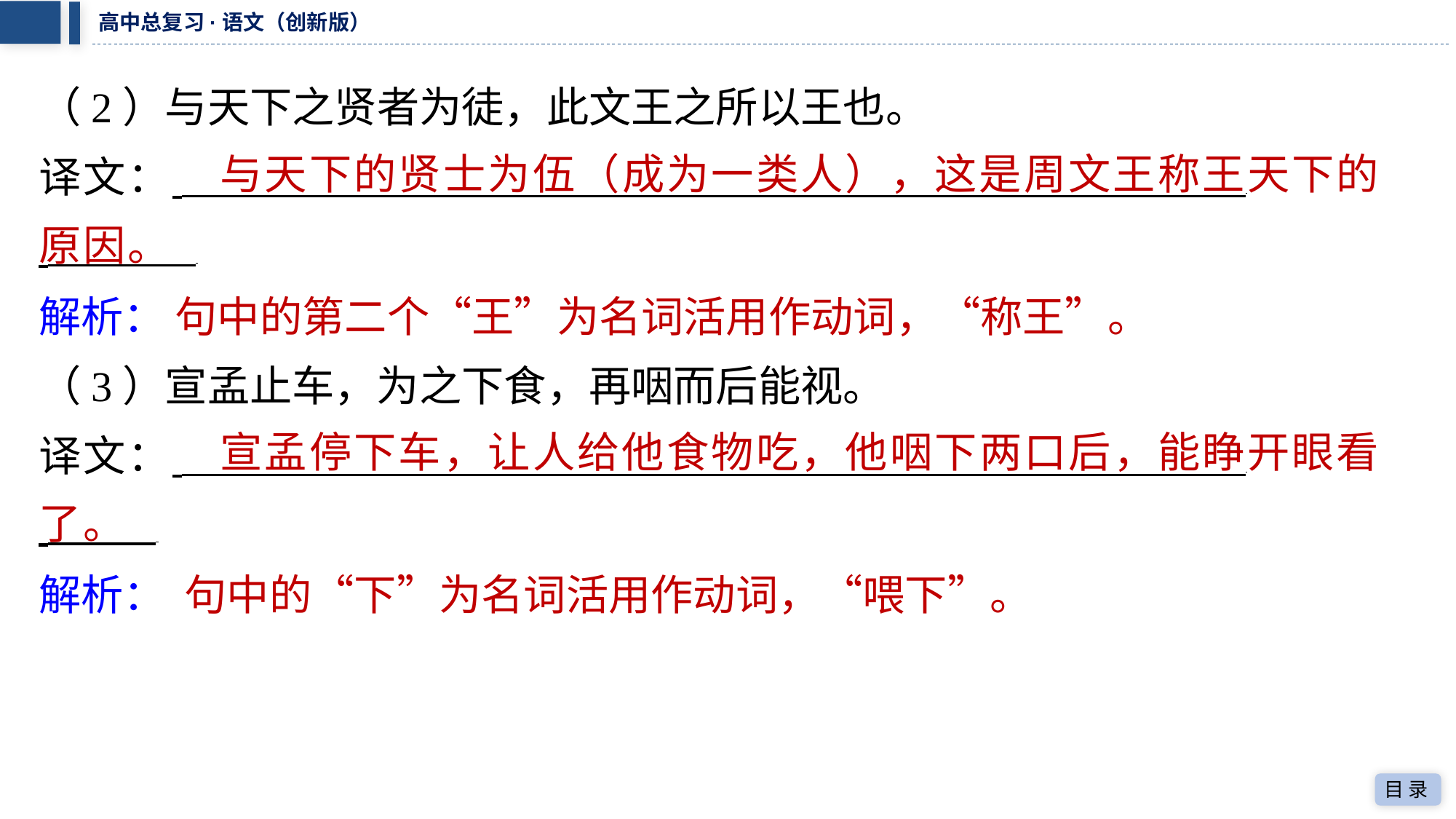

（2）与天下之贤者为徒，此文王之所以王也。
与天下的贤士为伍（成为一类人），这是周文王称王天下的
译文：                                                                                                                                                                ⁠
                        ⁠
原因。
解析： 句中的第二个“王”为名词活用作动词，“称王”。
（3）宣孟止车，为之下食，再咽而后能视。
宣孟停下车，让人给他食物吃，他咽下两口后，能睁开眼看
译文：                                                                                                                                                                ⁠
                  ⁠
了。
解析：  句中的“下”为名词活用作动词，“喂下”。